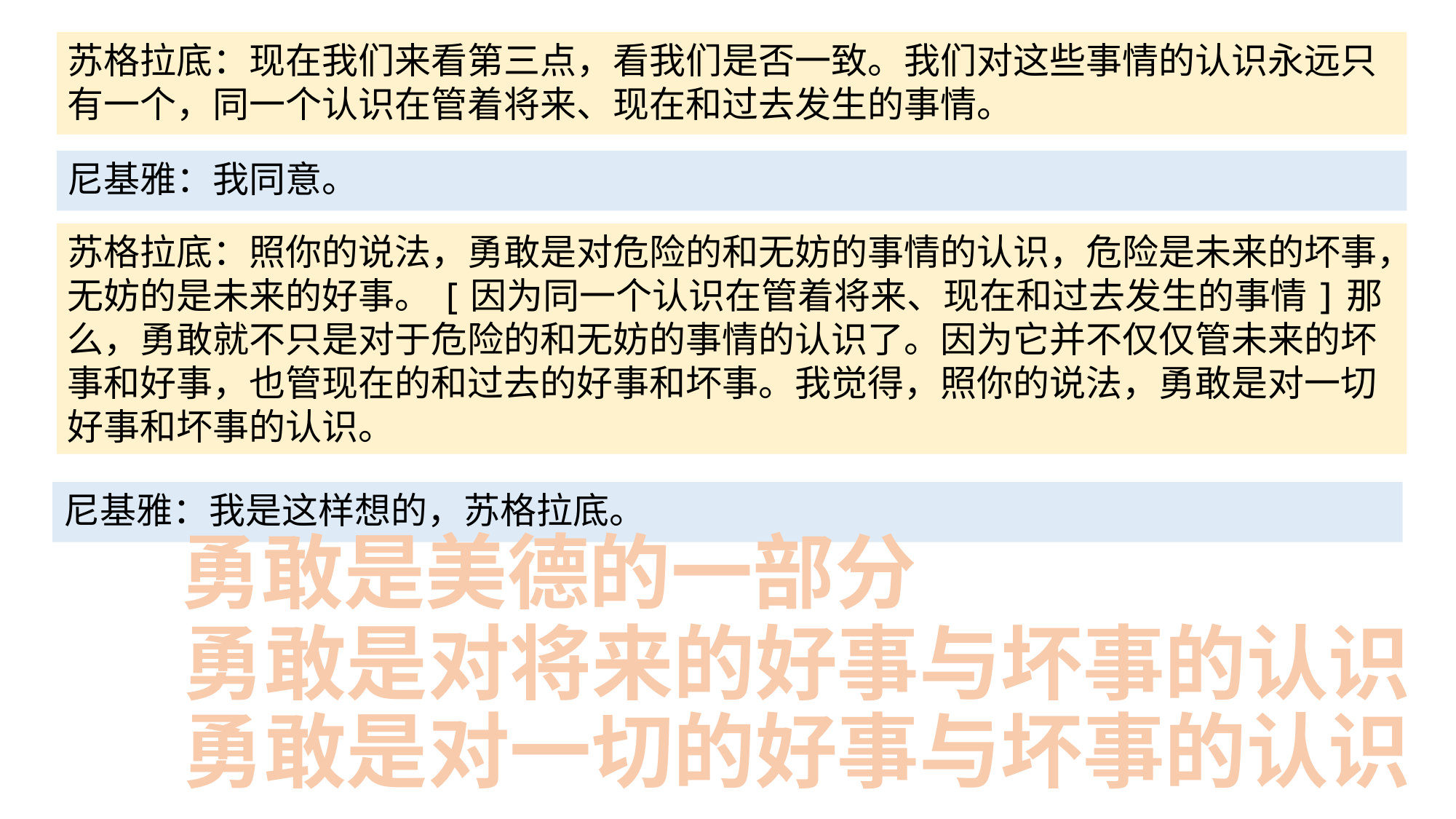

苏格拉底：现在我们来看第三点，看我们是否一致。我们对这些事情的认识永远只有一个，同一个认识在管着将来、现在和过去发生的事情。
尼基雅：我同意。
苏格拉底：照你的说法，勇敢是对危险的和无妨的事情的认识，危险是未来的坏事，无妨的是未来的好事。[因为同一个认识在管着将来、现在和过去发生的事情]那么，勇敢就不只是对于危险的和无妨的事情的认识了。因为它并不仅仅管未来的坏事和好事，也管现在的和过去的好事和坏事。我觉得，照你的说法，勇敢是对一切好事和坏事的认识。
尼基雅：我是这样想的，苏格拉底。
勇敢是美德的一部分
勇敢是对将来的好事与坏事的认识
勇敢是对一切的好事与坏事的认识